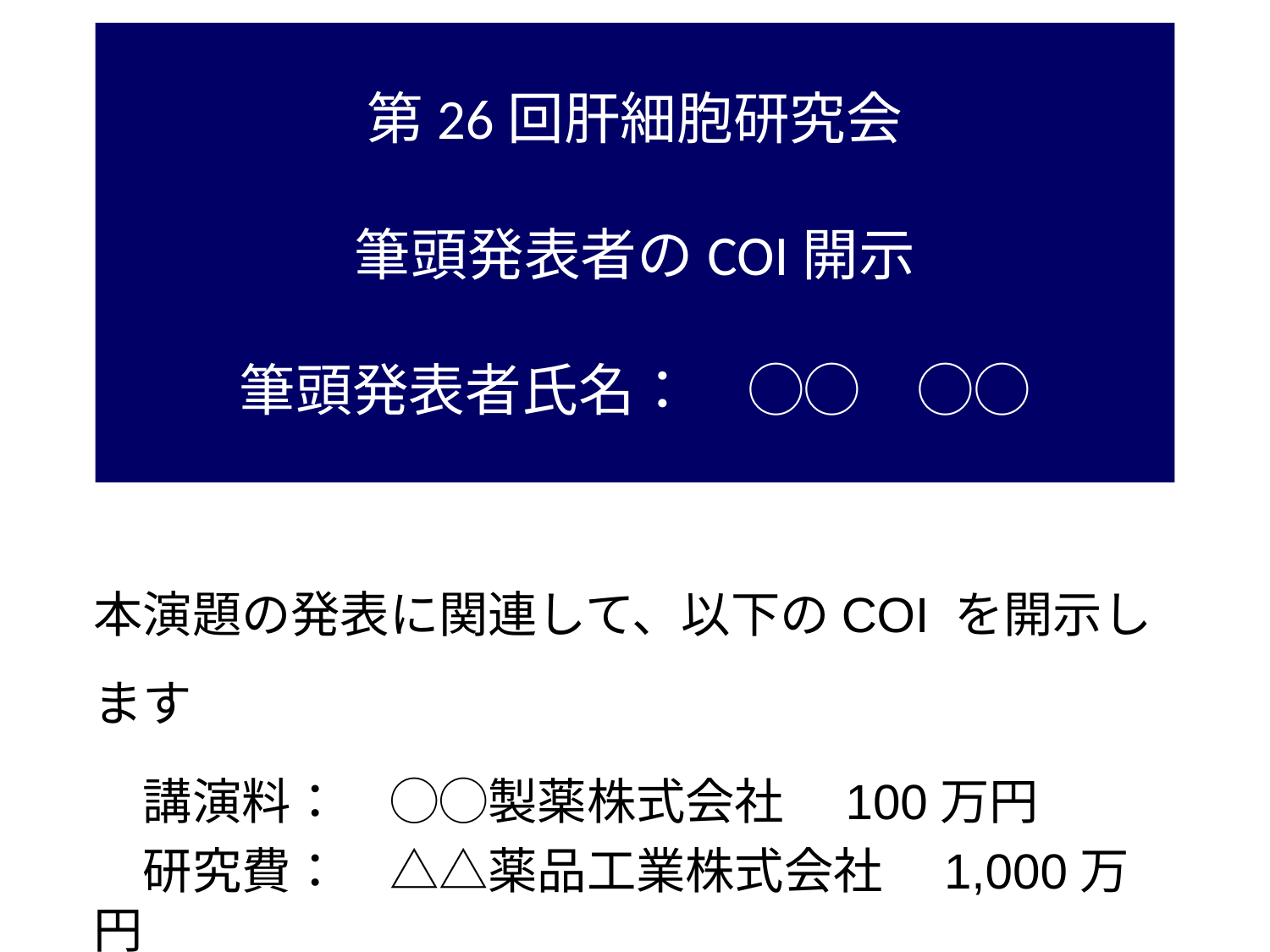

# 第26回肝細胞研究会 筆頭発表者のCOI開示 筆頭発表者氏名：　◯◯　◯◯
本演題の発表に関連して、以下のCOI を開示します
　講演料：　◯◯製薬株式会社　100万円
　研究費：　△△薬品工業株式会社　1,000万円
　　　　　　 　◎◎化学株式会社　500万円